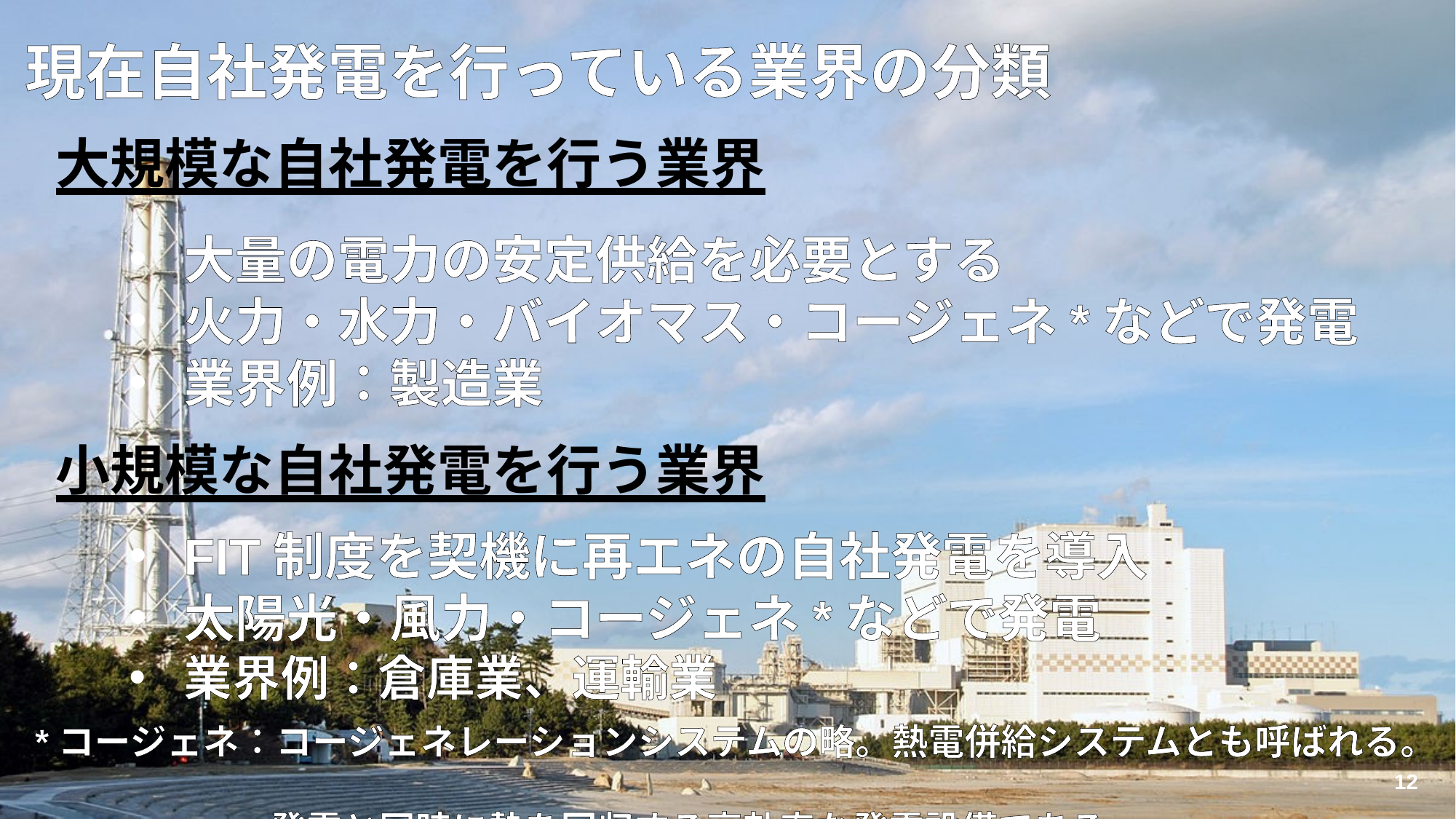

# 現在自社発電を行っている業界の分類
大規模な自社発電を行う業界
大量の電力の安定供給を必要とする
火力・水力・バイオマス・コージェネ*などで発電
業界例：製造業
小規模な自社発電を行う業界
FIT制度を契機に再エネの自社発電を導入
太陽光・風力・コージェネ*などで発電
業界例：倉庫業、運輸業
*コージェネ：コージェネレーションシステムの略。熱電併給システムとも呼ばれる。
　　　　　　  発電と同時に熱を回収する高効率な発電設備である。
12